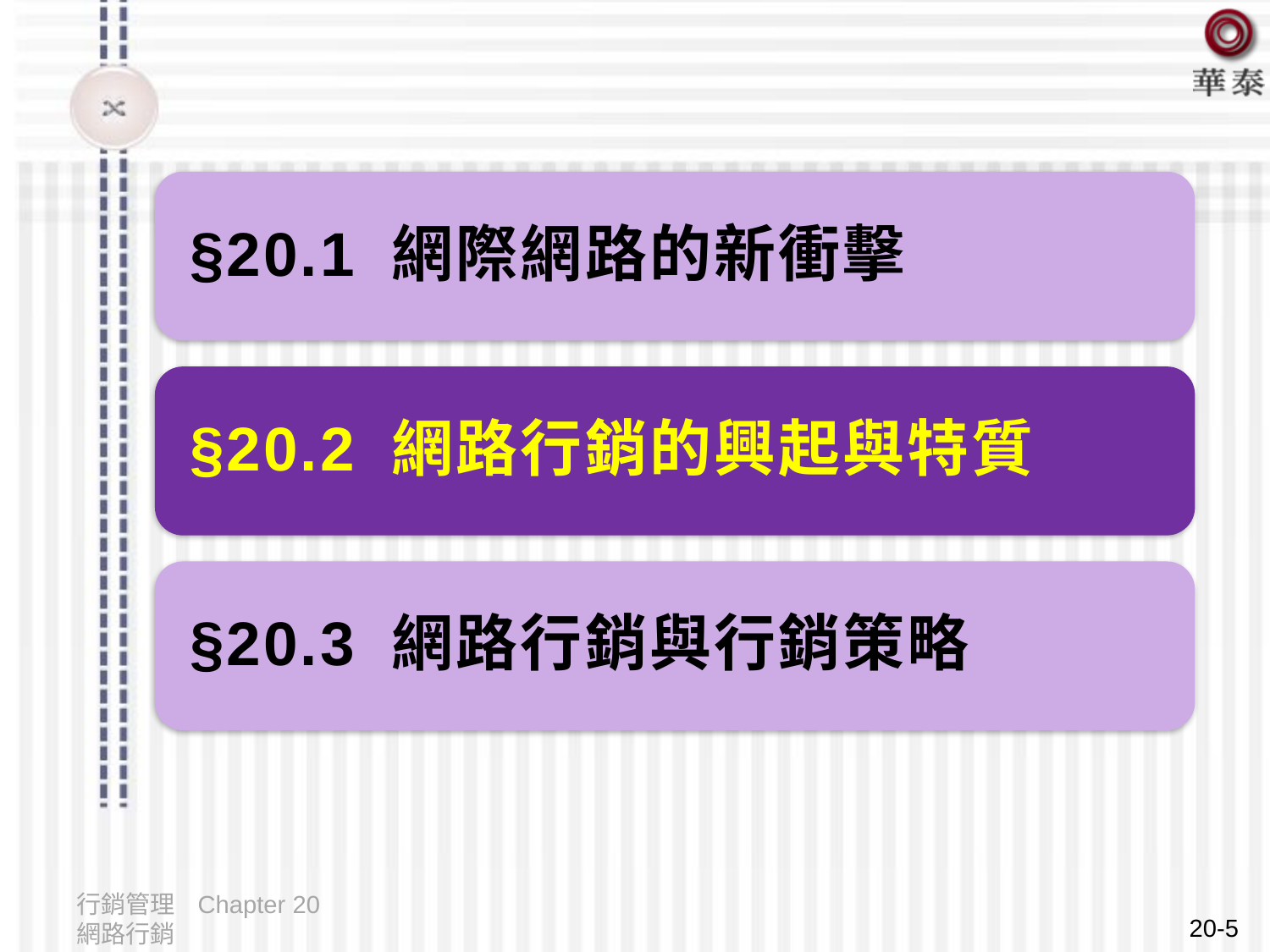

§20.1 網際網路的新衝擊
§20.2 網路行銷的興起與特質
§20.3 網路行銷與行銷策略
行銷管理   Chapter 20   網路行銷
20-5